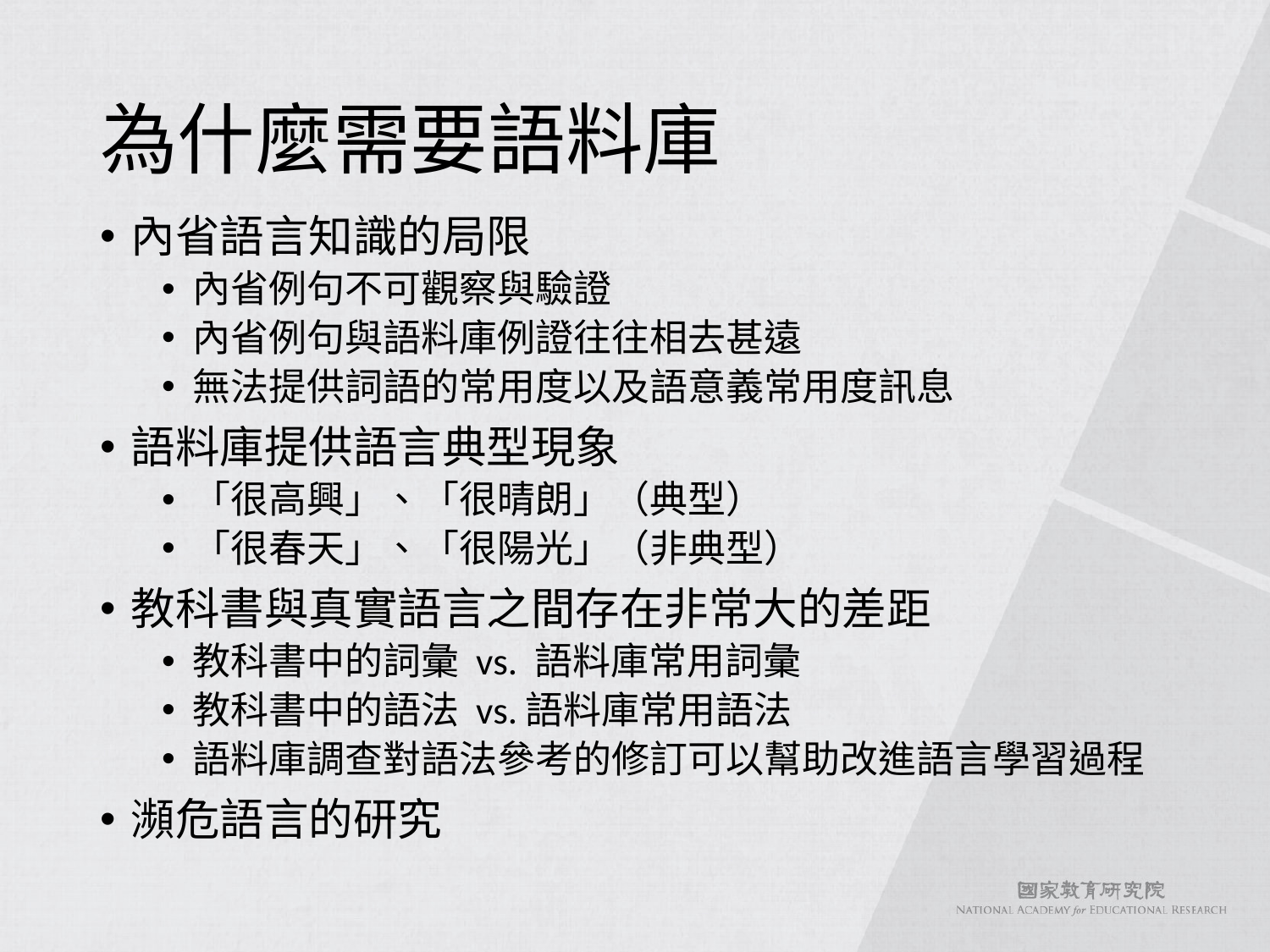

# 為什麼需要語料庫
內省語言知識的局限
內省例句不可觀察與驗證
內省例句與語料庫例證往往相去甚遠
無法提供詞語的常用度以及語意義常用度訊息
語料庫提供語言典型現象
「很高興」、「很晴朗」（典型）
「很春天」、「很陽光」（非典型）
教科書與真實語言之間存在非常大的差距
教科書中的詞彙 vs. 語料庫常用詞彙
教科書中的語法 vs.語料庫常用語法
語料庫調查對語法參考的修訂可以幫助改進語言學習過程
瀕危語言的研究